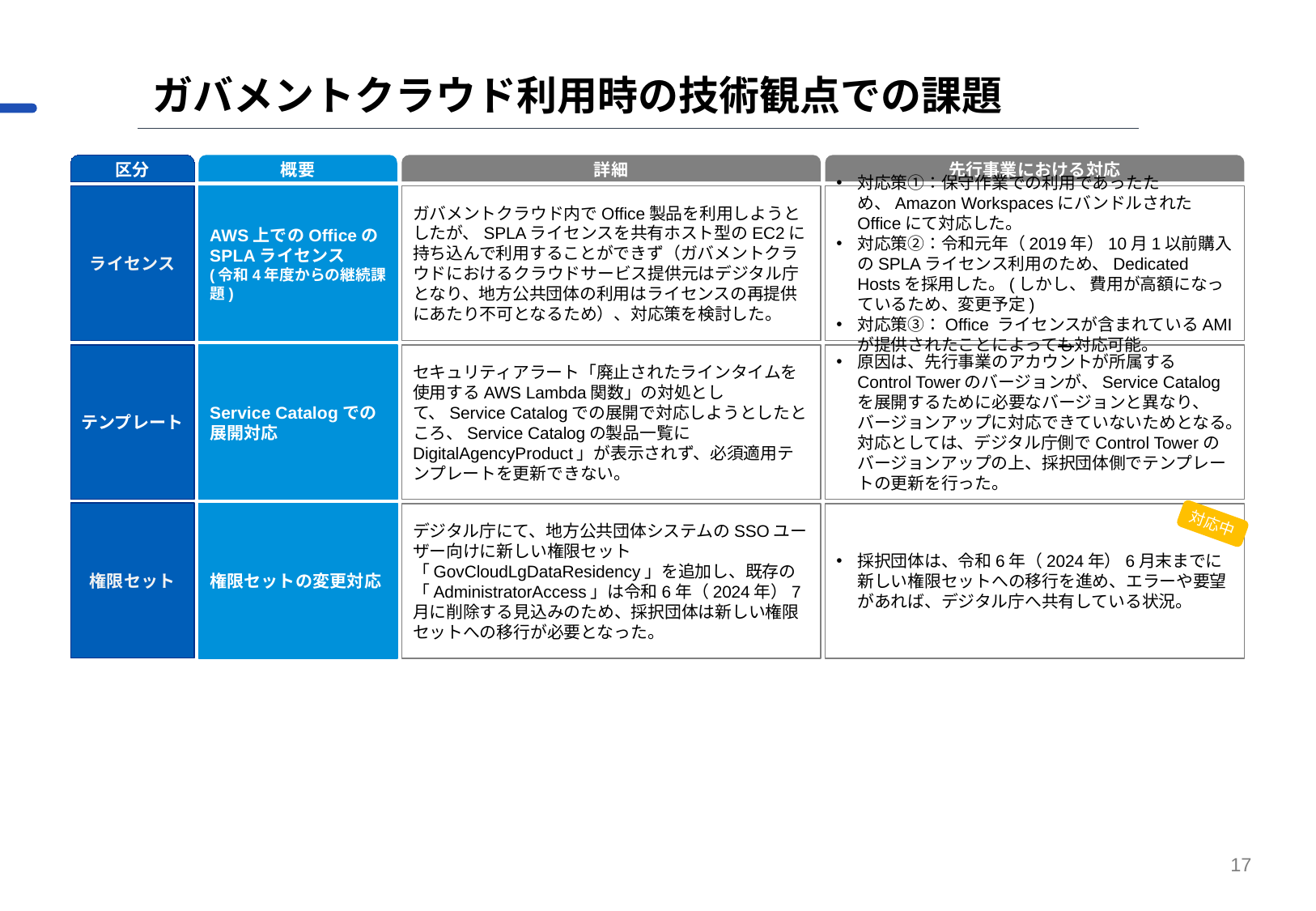

ガバメントクラウド利用時の技術観点での課題
区分
概要
詳細
先行事業における対応
ライセンス
AWS上でのOfficeのSPLAライセンス
(令和4年度からの継続課題)
ガバメントクラウド内でOffice製品を利用しようとしたが、SPLAライセンスを共有ホスト型のEC2に持ち込んで利用することができず（ガバメントクラウドにおけるクラウドサービス提供元はデジタル庁となり、地方公共団体の利用はライセンスの再提供にあたり不可となるため）、対応策を検討した。
対応策①：保守作業での利用であったため、Amazon WorkspacesにバンドルされたOfficeにて対応した。
対応策②：令和元年（2019年）10月1以前購入のSPLAライセンス利用のため、Dedicated Hostsを採用した。(しかし、 費用が高額になっているため、変更予定)
対応策③：Office ライセンスが含まれているAMIが提供されたことによっても対応可能。
テンプレート
Service Catalogでの展開対応
セキュリティアラート「廃止されたラインタイムを使用するAWS Lambda関数」の対処として、Service Catalogでの展開で対応しようとしたところ、Service Catalogの製品一覧にDigitalAgencyProduct」が表示されず、必須適用テンプレートを更新できない。
原因は、先行事業のアカウントが所属するControl Towerのバージョンが、Service Catalogを展開するために必要なバージョンと異なり、バージョンアップに対応できていない​ためとなる。対応としては、デジタル庁側でControl Towerのバージョンアップの上、採択団体側でテンプレートの更新を行った。
権限セット
権限セットの変更対応
デジタル庁にて、地方公共団体システムのSSOユーザー向けに新しい権限セット「GovCloudLgDataResidency」を追加し、既存の「AdministratorAccess」は令和6年（2024年）7月に削除する見込みのため、採択団体は新しい権限セットへの移行が必要となった。
採択団体は、令和6年（2024年）6月末までに新しい権限セットへの移行を進め、エラーや要望があれば、デジタル庁へ共有している状況。
対応中
17